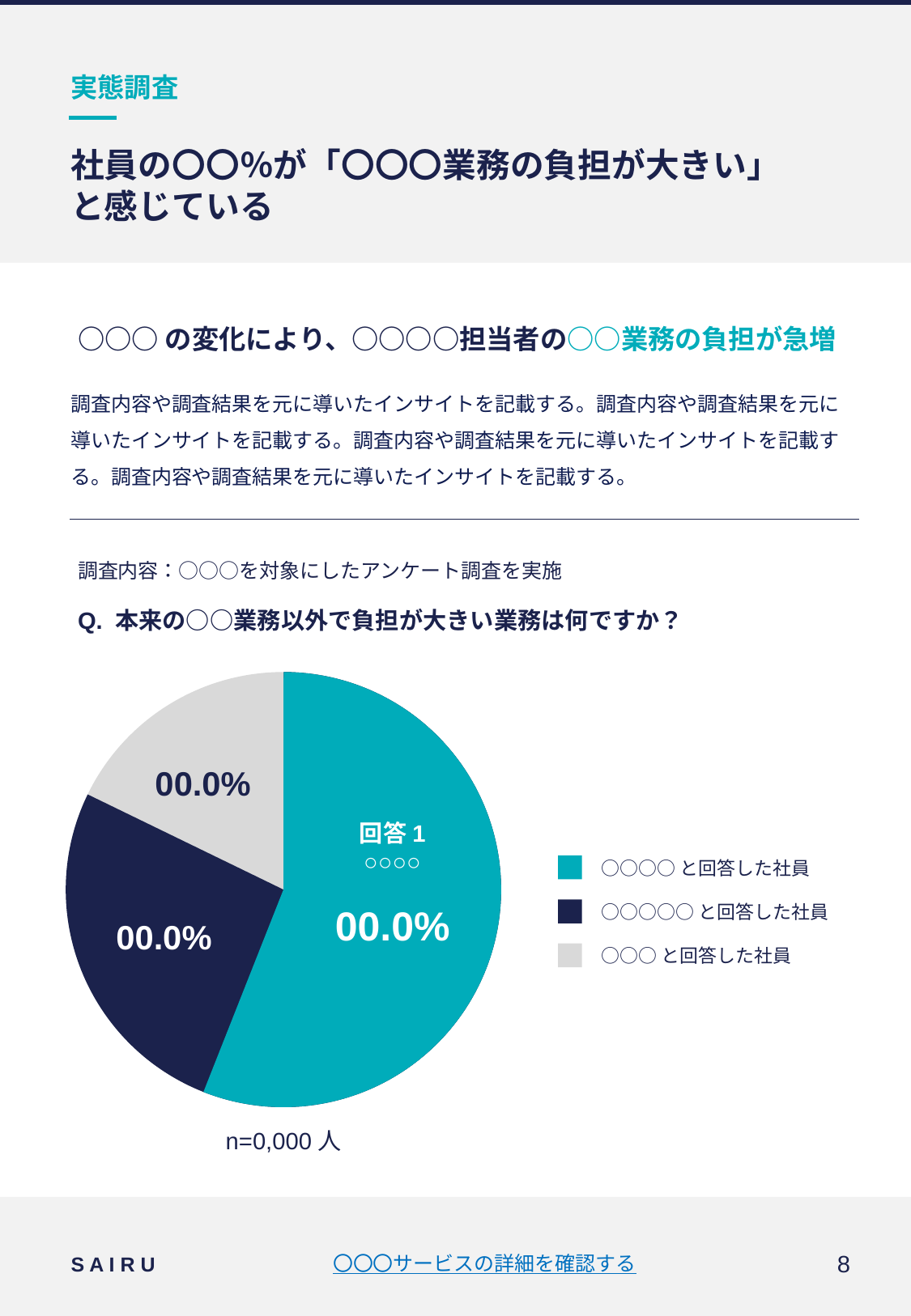

実態調査
# 社員の〇〇％が「〇〇〇業務の負担が大きい」 と感じている
○○○の変化により、○○○○担当者の○○業務の負担が急増
調査内容や調査結果を元に導いたインサイトを記載する。調査内容や調査結果を元に導いたインサイトを記載する。調査内容や調査結果を元に導いたインサイトを記載する。調査内容や調査結果を元に導いたインサイトを記載する。
調査内容：○○○を対象にしたアンケート調査を実施
Q. 本来の○○業務以外で負担が大きい業務は何ですか？

00.0%
回答1
○○○○
○○○○と回答した社員

○○○○○と回答した社員
00.0%

00.0%
○○○と回答した社員

n=0,000人
〇〇〇サービスの詳細を確認する
8
S A I R U